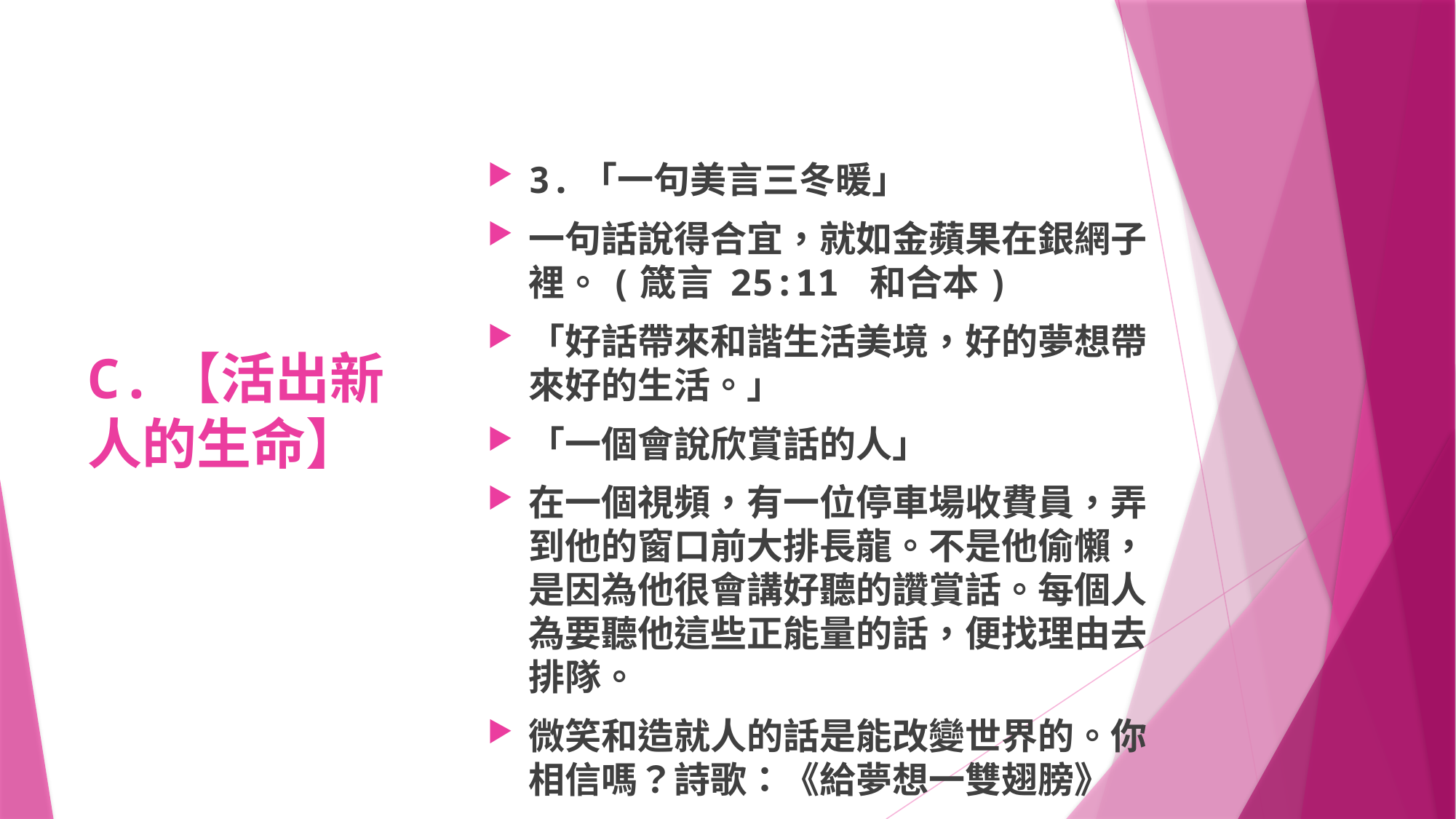

# C.【活出新人的生命】
3.「一句美言三冬暖」
一句話說得合宜，就如金蘋果在銀網子裡。(箴言 25:11 和合本)
「好話帶來和諧生活美境，好的夢想帶來好的生活。」
「一個會說欣賞話的人」
在一個視頻，有一位停車場收費員，弄到他的窗口前大排長龍。不是他偷懶，是因為他很會講好聽的讚賞話。每個人為要聽他這些正能量的話，便找理由去排隊。
微笑和造就人的話是能改變世界的。你相信嗎？詩歌：《給夢想一雙翅膀》